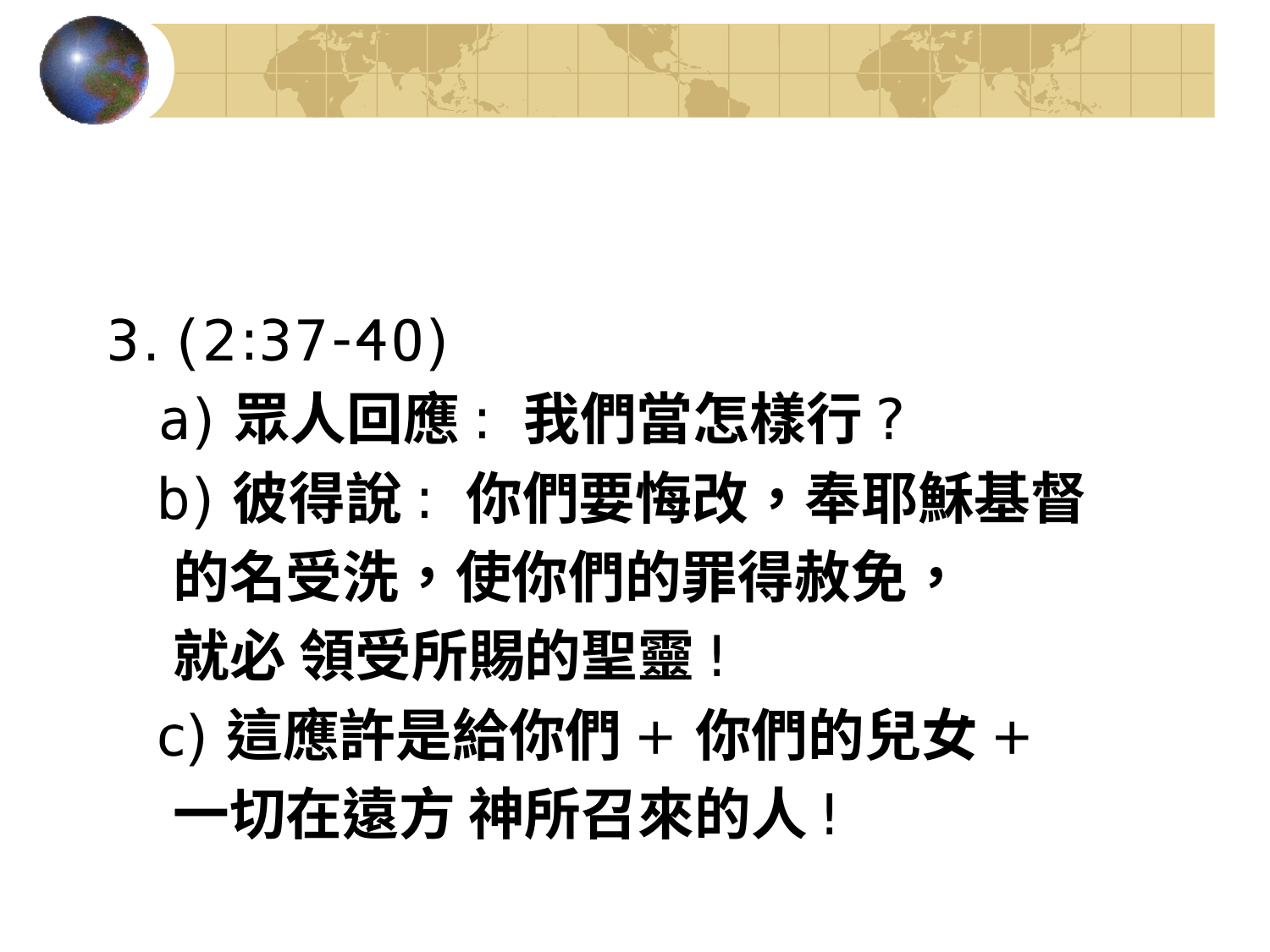

#
3. (2:37-40)
   a)眾人回應: 我們當怎樣行?
   b)彼得說: 你們要悔改，奉耶穌基督
    的名受洗，使你們的罪得赦免，
    就必 領受所賜的聖靈!
   c)這應許是給你們+你們的兒女+
    一切在遠方 神所召來的人!